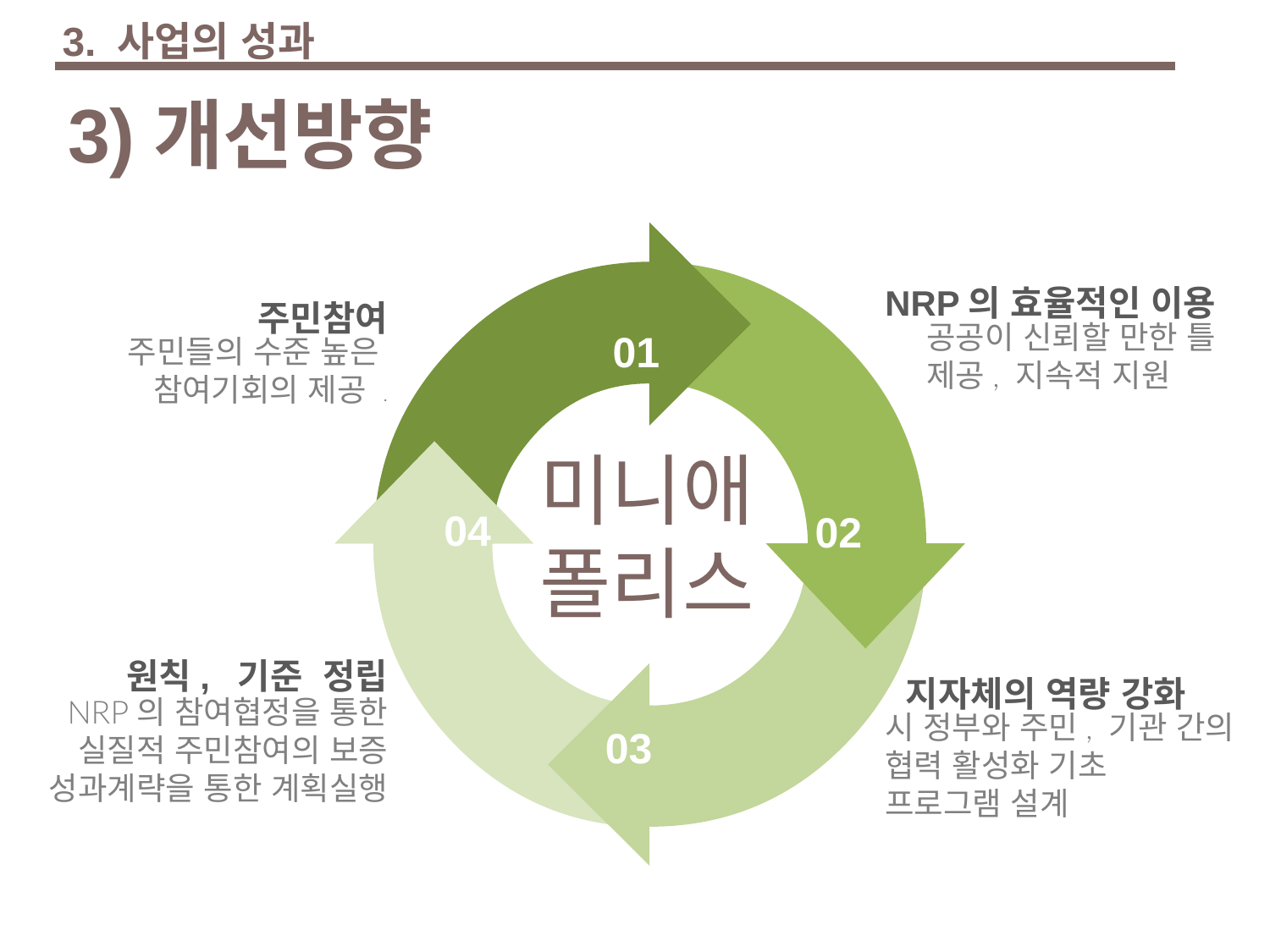

3. 사업의 성과
# 3)개선방향

01

04
02

03
NRP의 효율적인 이용
공공이 신뢰할 만한 틀 제공, 지속적 지원
주민참여
주민들의 수준 높은
참여기회의 제공 .
미니애
폴리스
원칙,  기준  정립
NRP의 참여협정을 통한 실질적 주민참여의 보증
성과계략을 통한 계획실행
지자체의 역량 강화
시 정부와 주민, 기관 간의 협력 활성화 기초
프로그램 설계